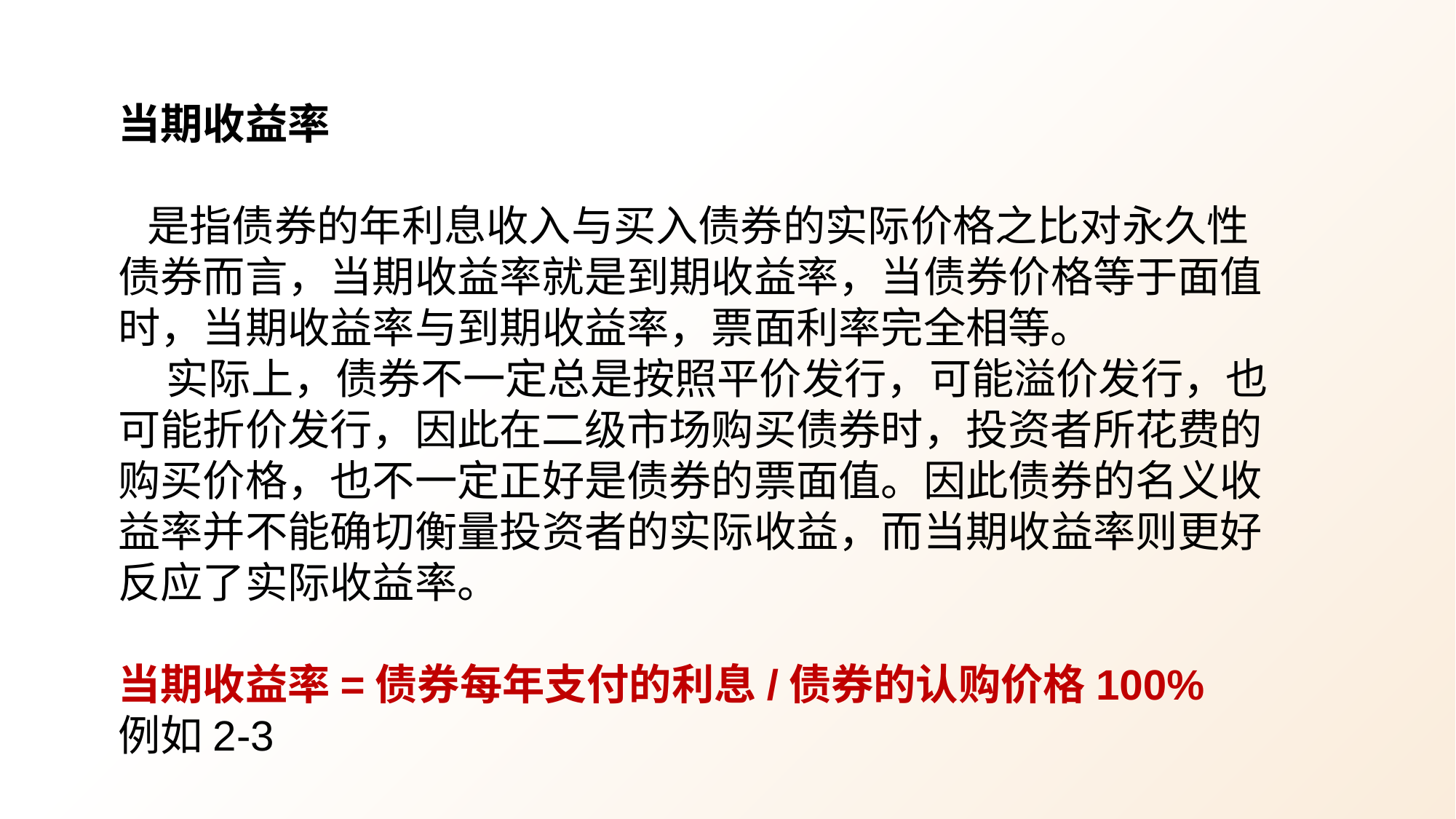

当期收益率

  是指债券的年利息收入与买入债券的实际价格之比对永久性债券而言，当期收益率就是到期收益率，当债券价格等于面值时，当期收益率与到期收益率，票面利率完全相等。
    实际上，债券不一定总是按照平价发行，可能溢价发行，也可能折价发行，因此在二级市场购买债券时，投资者所花费的购买价格，也不一定正好是债券的票面值。因此债券的名义收益率并不能确切衡量投资者的实际收益，而当期收益率则更好反应了实际收益率。

当期收益率=债券每年支付的利息/债券的认购价格100%
例如2-3